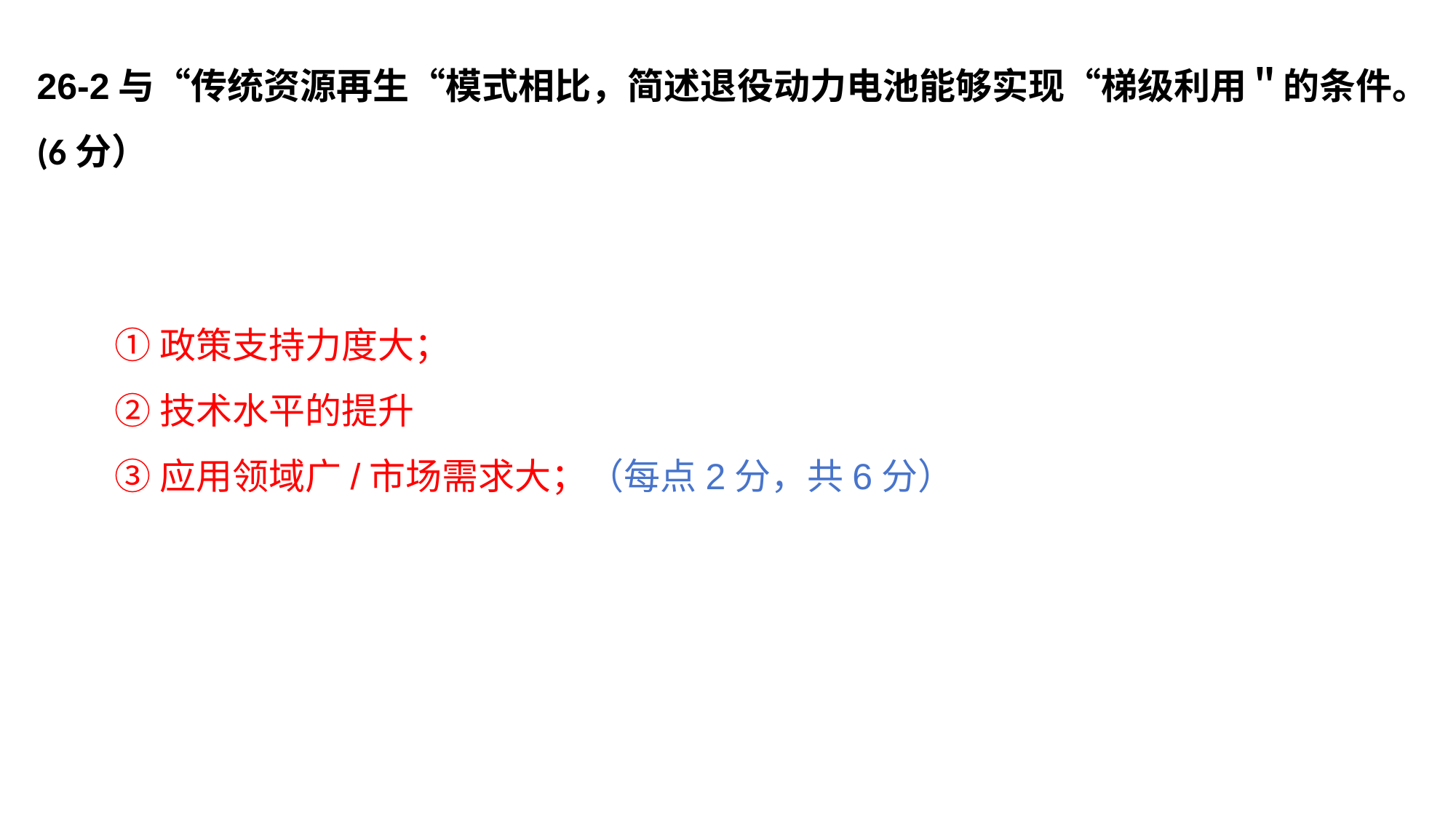

26-2与“传统资源再生“模式相比，简述退役动力电池能够实现“梯级利用＂的条件。(6分）
①政策支持力度大；
②技术水平的提升
③应用领域广/市场需求大；（每点2分，共6分）